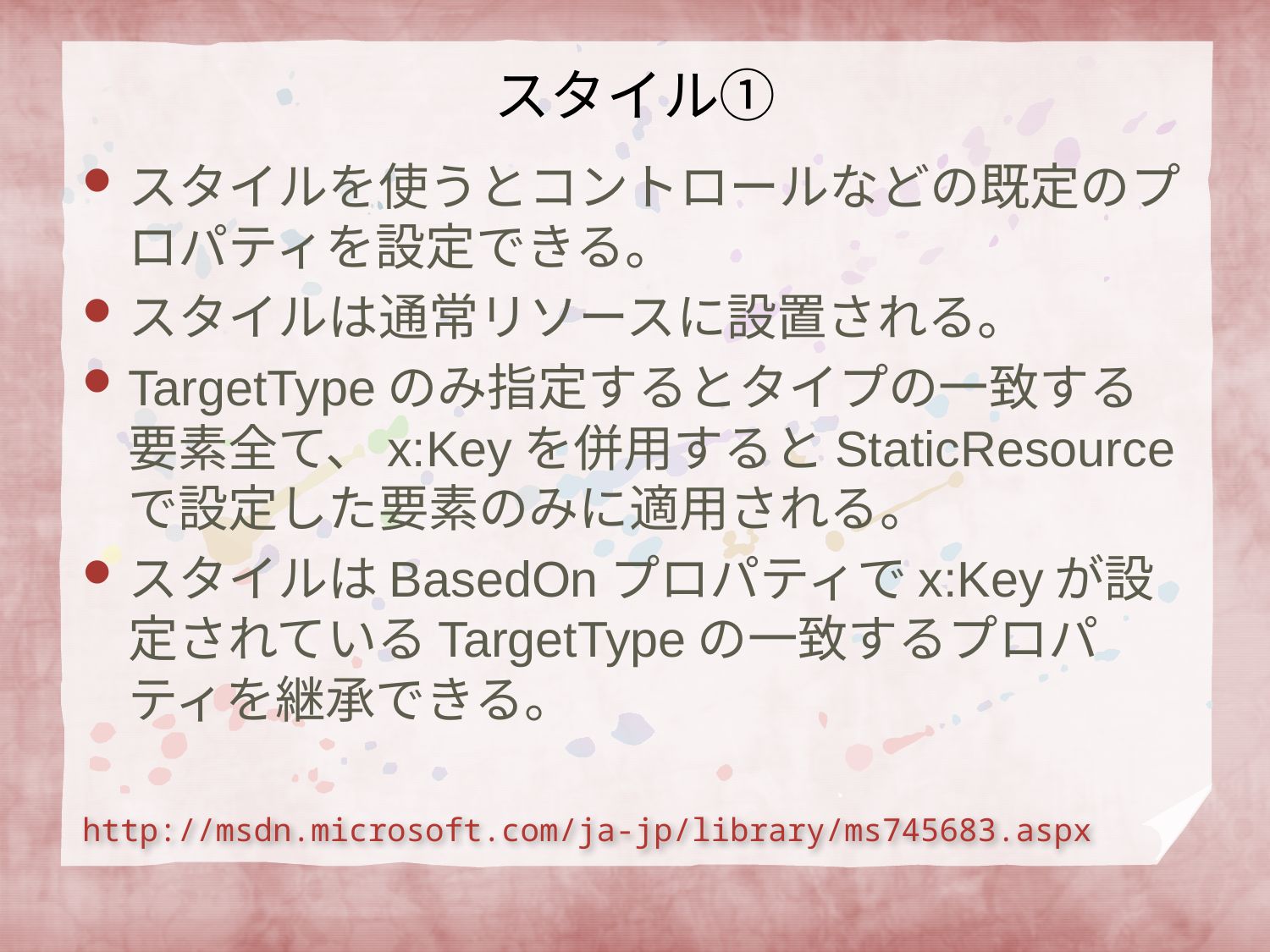

# スタイル①
スタイルを使うとコントロールなどの既定のプロパティを設定できる。
スタイルは通常リソースに設置される。
TargetTypeのみ指定するとタイプの一致する要素全て、x:Keyを併用するとStaticResourceで設定した要素のみに適用される。
スタイルはBasedOnプロパティでx:Keyが設定されているTargetTypeの一致するプロパティを継承できる。
http://msdn.microsoft.com/ja-jp/library/ms745683.aspx